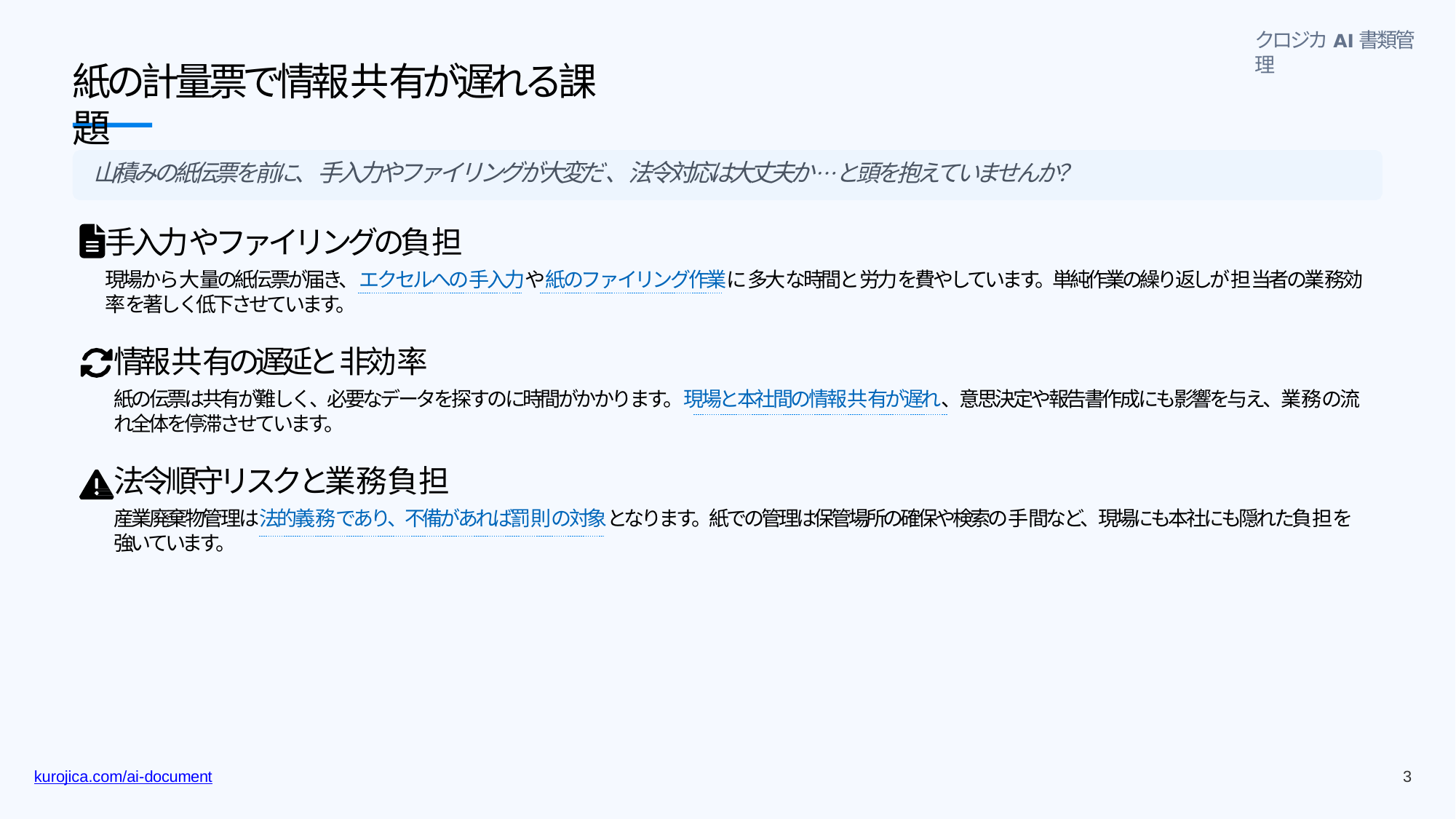

クロジカAI書類管理
# 紙の計量票で情報共有が遅れる課題
⼭積みの紙伝票を前に、⼿⼊⼒やファイリングが⼤変だ、法令対応は⼤丈夫か…と頭を抱えていませんか？
⼿⼊⼒やファイリングの負担
現場から⼤量の紙伝票が届き、エクセルへの⼿⼊⼒や紙のファイリング作業に多⼤な時間と労⼒を費やしています。単純作業の繰り返しが担当者の業務効率を著しく低下させています。

情報共有の遅延と⾮効率
紙の伝票は共有が難しく、必要なデータを探すのに時間がかかります。現場と本社間の情報共有が遅れ、意思決定や報告書作成にも影響を与え、業務の流れ全体を停滞させています。

法令順守リスクと業務負担
産業廃棄物管理は法的義務であり、不備があれば罰則の対象となります。紙での管理は保管場所の確保や検索の⼿間など、現場にも本社にも隠れた負担を強いています。

3
kurojica.com/ai-document